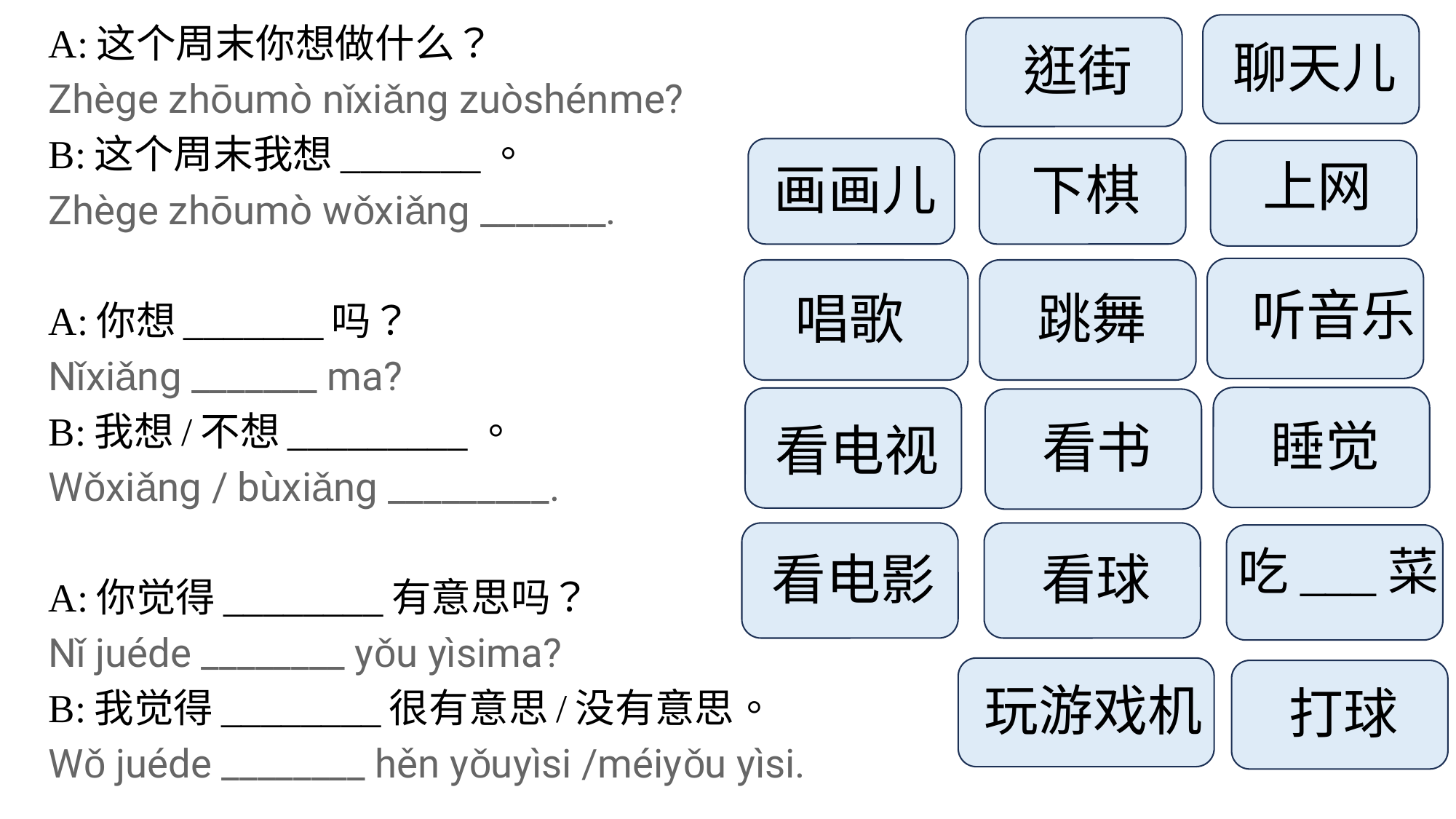

聊天儿

逛街
A:这个周末你想做什么？
Zhège zhōumò nǐxiǎng zuòshénme?
B:这个周末我想_______。
Zhège zhōumò wǒxiǎng _______.

A:你想_______吗？
Nǐxiǎng _______ ma?
B:我想/不想_________。
Wǒxiǎng / bùxiǎng _________.

A:你觉得________有意思吗？
Nǐ juéde ________ yǒu yìsima?
B:我觉得________很有意思/没有意思。
Wǒ juéde ________ hěn yǒuyìsi /méiyǒu yìsi.
上网

画画儿
下棋

听音乐

唱歌
跳舞

睡觉

看电视

看书
吃___菜

看电影
看球

玩游戏机

打球